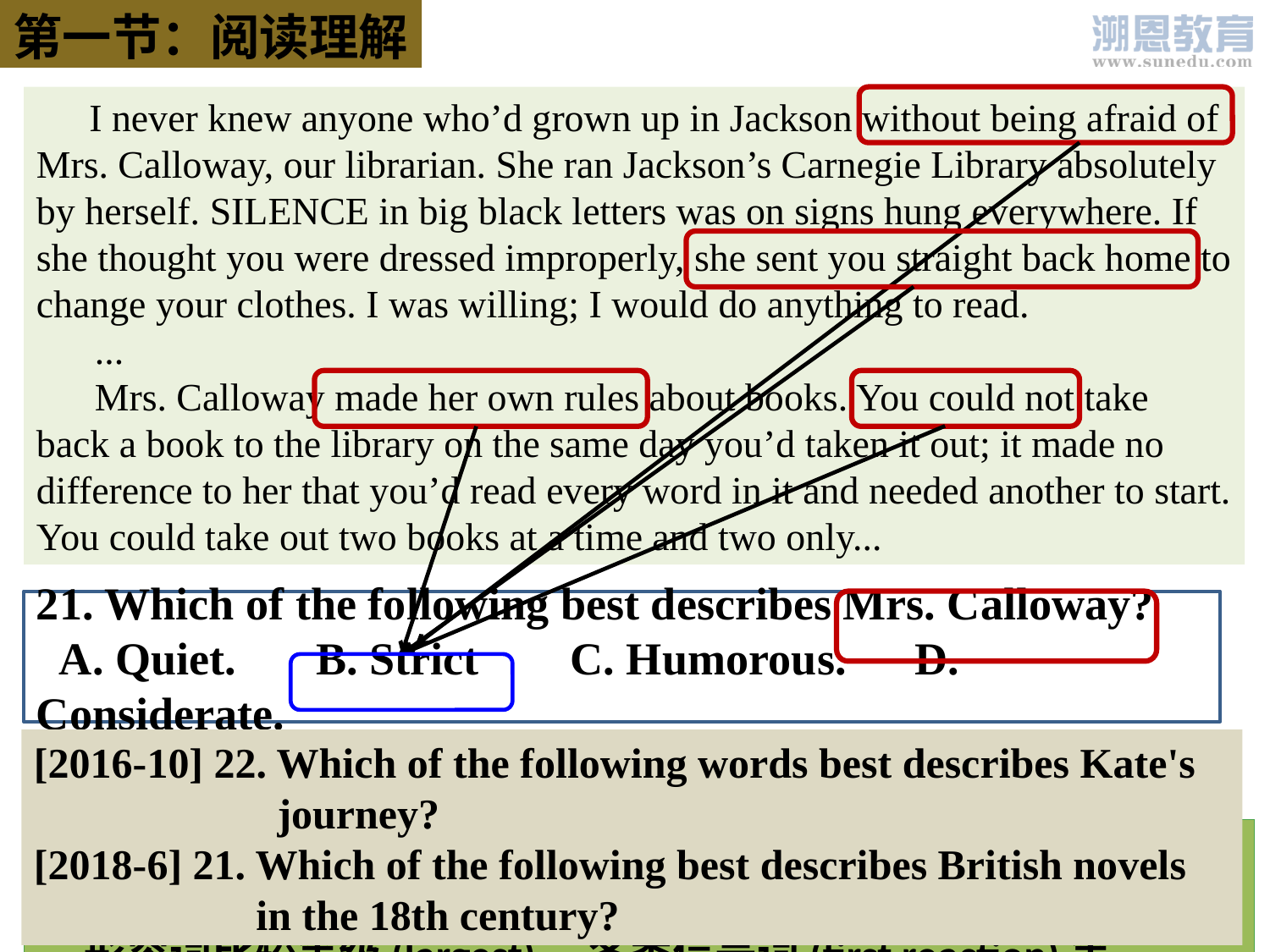

第一节：阅读理解
     I never knew anyone who’d grown up in Jackson without being afraid of Mrs. Calloway, our librarian. She ran Jackson’s Carnegie Library absolutely by herself. SILENCE in big black letters was on signs hung everywhere. If she thought you were dressed improperly, she sent you straight back home to change your clothes. I was willing; I would do anything to read.
      ...
      Mrs. Calloway made her own rules about books. You could not take back a book to the library on the same day you’d taken it out; it made no difference to her that you’d read every word in it and needed another to start. You could take out two books at a time and two only...

21. Which of the following best describes Mrs. Calloway?
  A. Quiet.       B. Strict        C. Humorous.      D. Considerate.

[2016-10] 22. Which of the following words best describes Kate's
                       journey?
[2018-6] 21. Which of the following best describes British novels
                     in the 18th century?
细节理解题，理解文中具体信息，考查逻辑性思维
解题时找到题干中的“限定词”，往往是人名(Kate)，地名(Paris)，
    形容词比较等级(largest)，各类信号词(first reaction)等